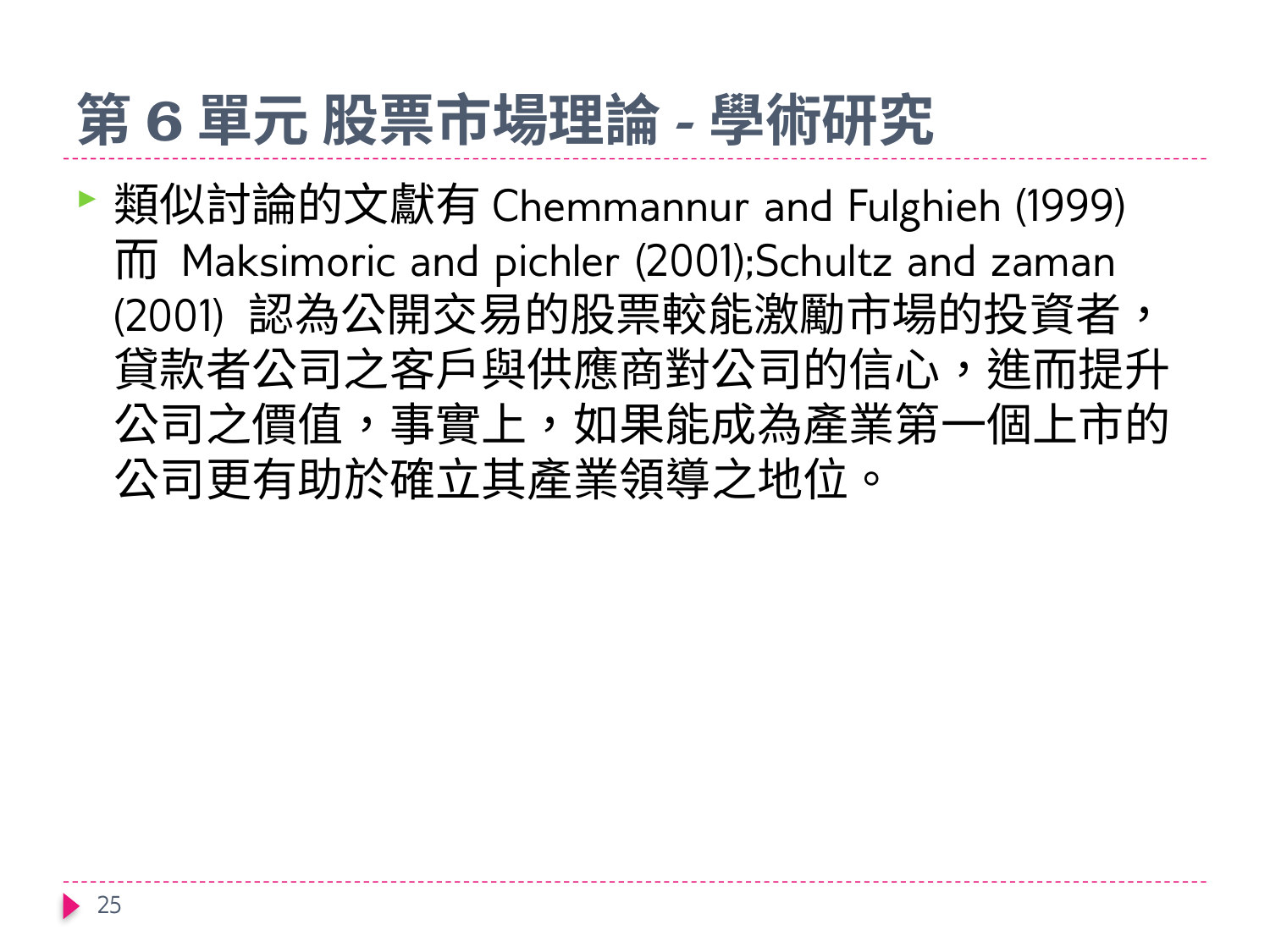

# 第6單元 股票市場理論-學術研究
類似討論的文獻有Chemmannur and Fulghieh (1999) 而 Maksimoric and pichler (2001);Schultz and zaman (2001) 認為公開交易的股票較能激勵市場的投資者，貸款者公司之客戶與供應商對公司的信心，進而提升公司之價值，事實上，如果能成為產業第一個上市的公司更有助於確立其產業領導之地位。

25